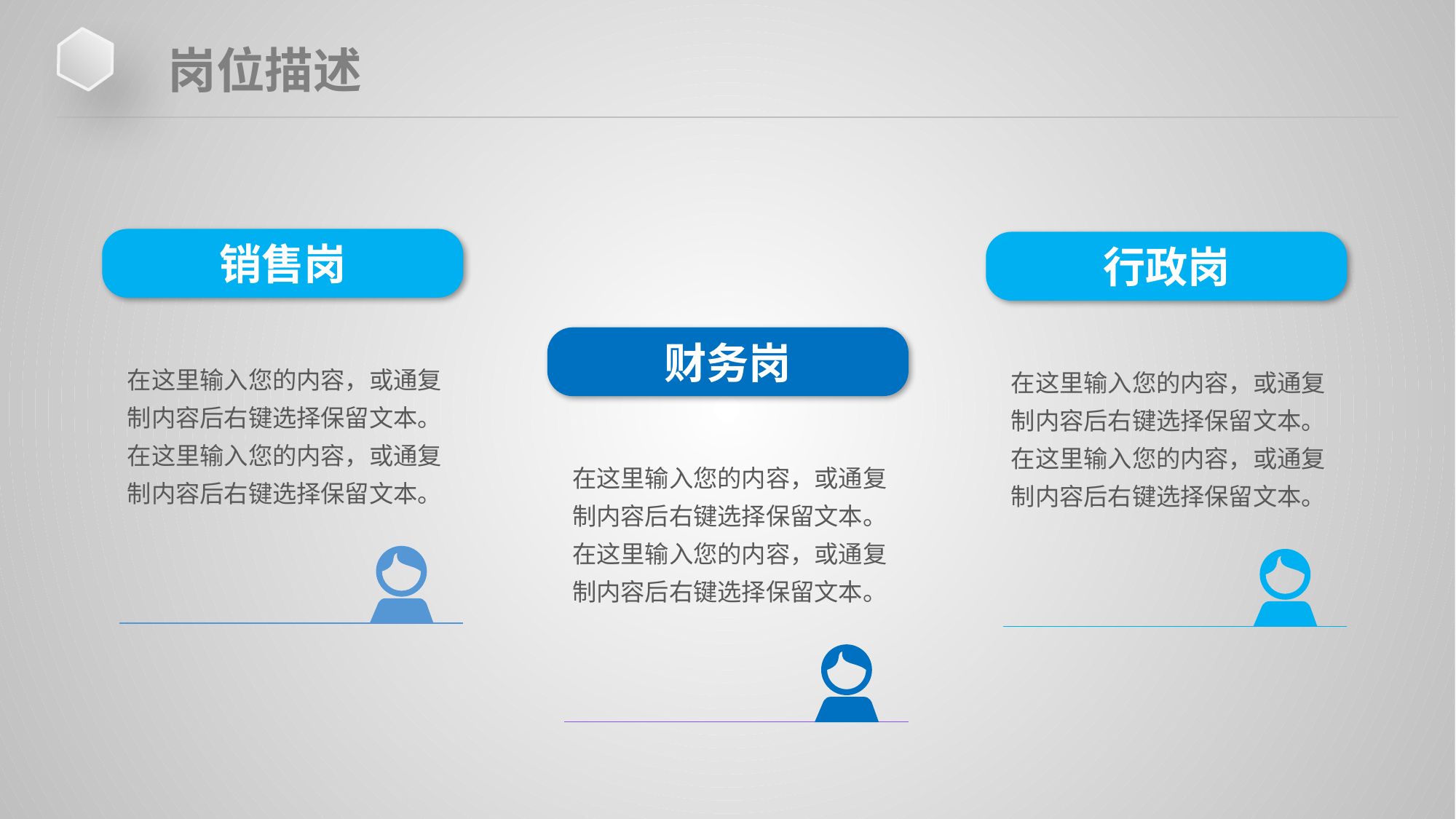

岗位描述
销售岗
行政岗
财务岗
在这里输入您的内容，或通复制内容后右键选择保留文本。在这里输入您的内容，或通复制内容后右键选择保留文本。

在这里输入您的内容，或通复制内容后右键选择保留文本。在这里输入您的内容，或通复制内容后右键选择保留文本。

在这里输入您的内容，或通复制内容后右键选择保留文本。在这里输入您的内容，或通复制内容后右键选择保留文本。